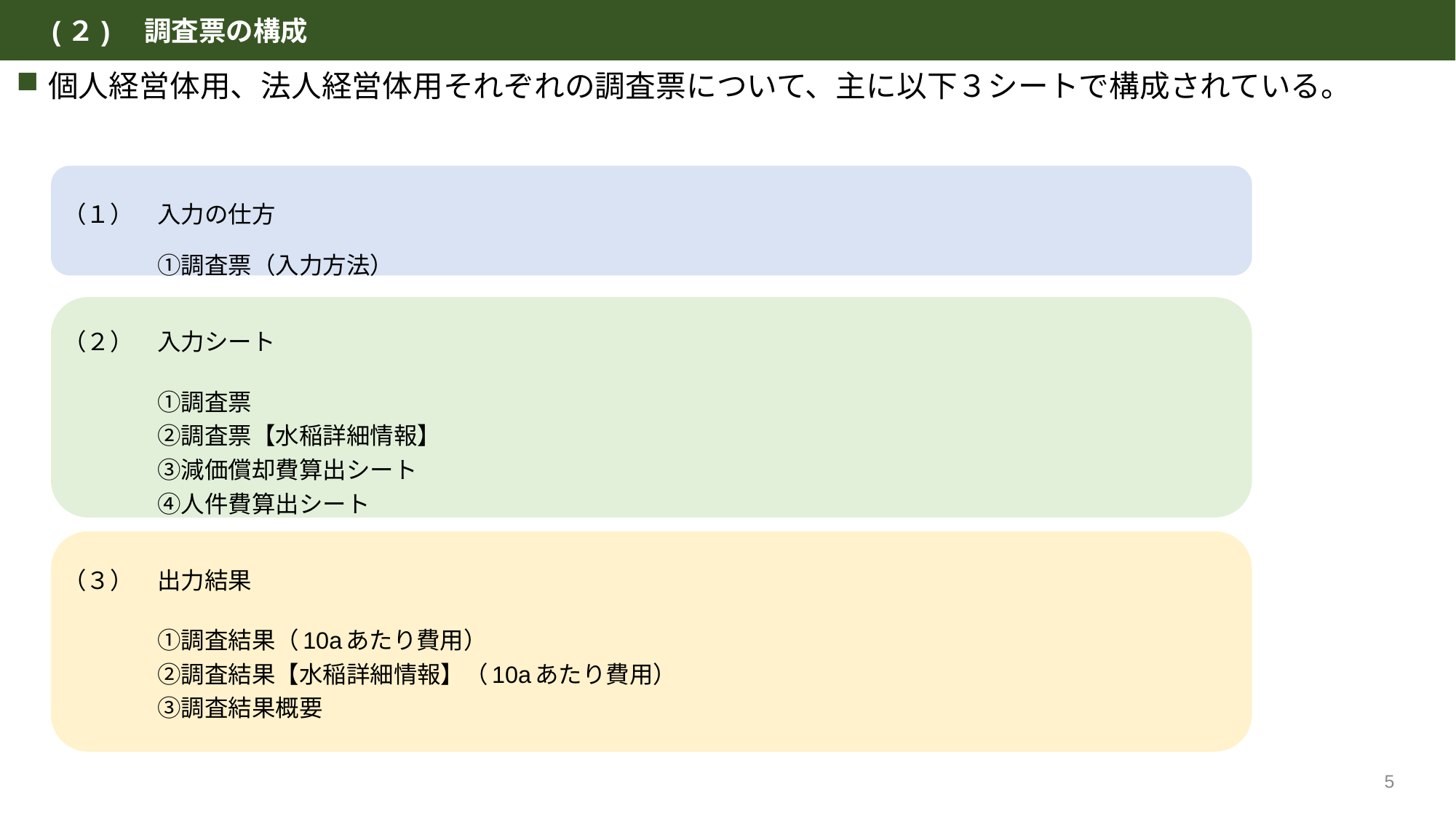

(２)　調査票の構成
# 個人経営体用、法人経営体用それぞれの調査票について、主に以下３シートで構成されている。

（１）　入力の仕方

　　　　①調査票（入力方法）

（２）　入力シート

　　　　①調査票
　　　　②調査票【水稲詳細情報】
　　　　③減価償却費算出シート
　　　　④人件費算出シート

（３）　出力結果

　　　　①調査結果（10aあたり費用）
　　　　②調査結果【水稲詳細情報】（10aあたり費用）
　　　　③調査結果概要

5